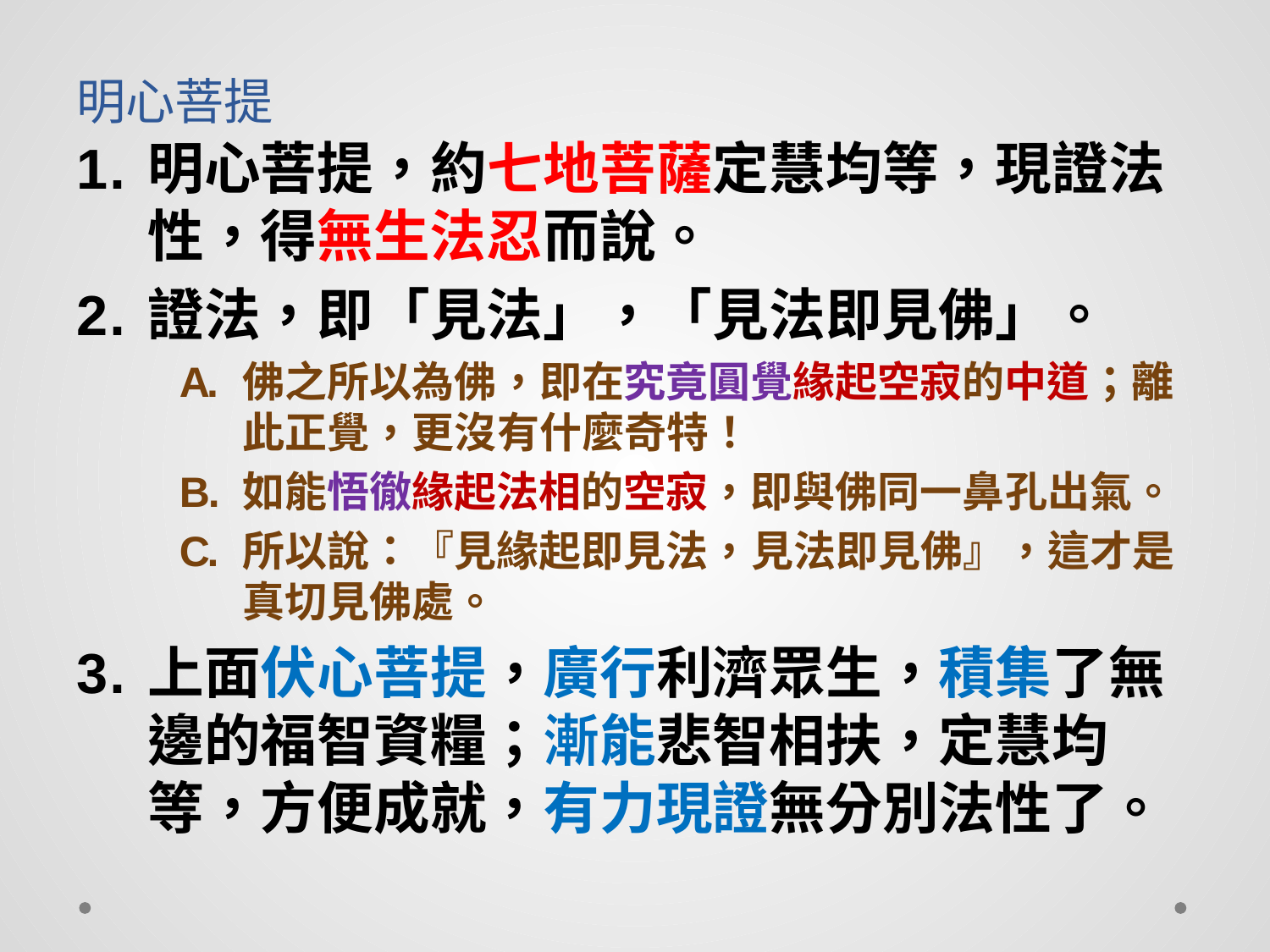

# 明心菩提
明心菩提，約七地菩薩定慧均等，現證法性，得無生法忍而說。
證法，即「見法」，「見法即見佛」。
佛之所以為佛，即在究竟圓覺緣起空寂的中道；離此正覺，更沒有什麼奇特！
如能悟徹緣起法相的空寂，即與佛同一鼻孔出氣。
所以說：『見緣起即見法，見法即見佛』，這才是真切見佛處。
上面伏心菩提，廣行利濟眾生，積集了無邊的福智資糧；漸能悲智相扶，定慧均等，方便成就，有力現證無分別法性了。